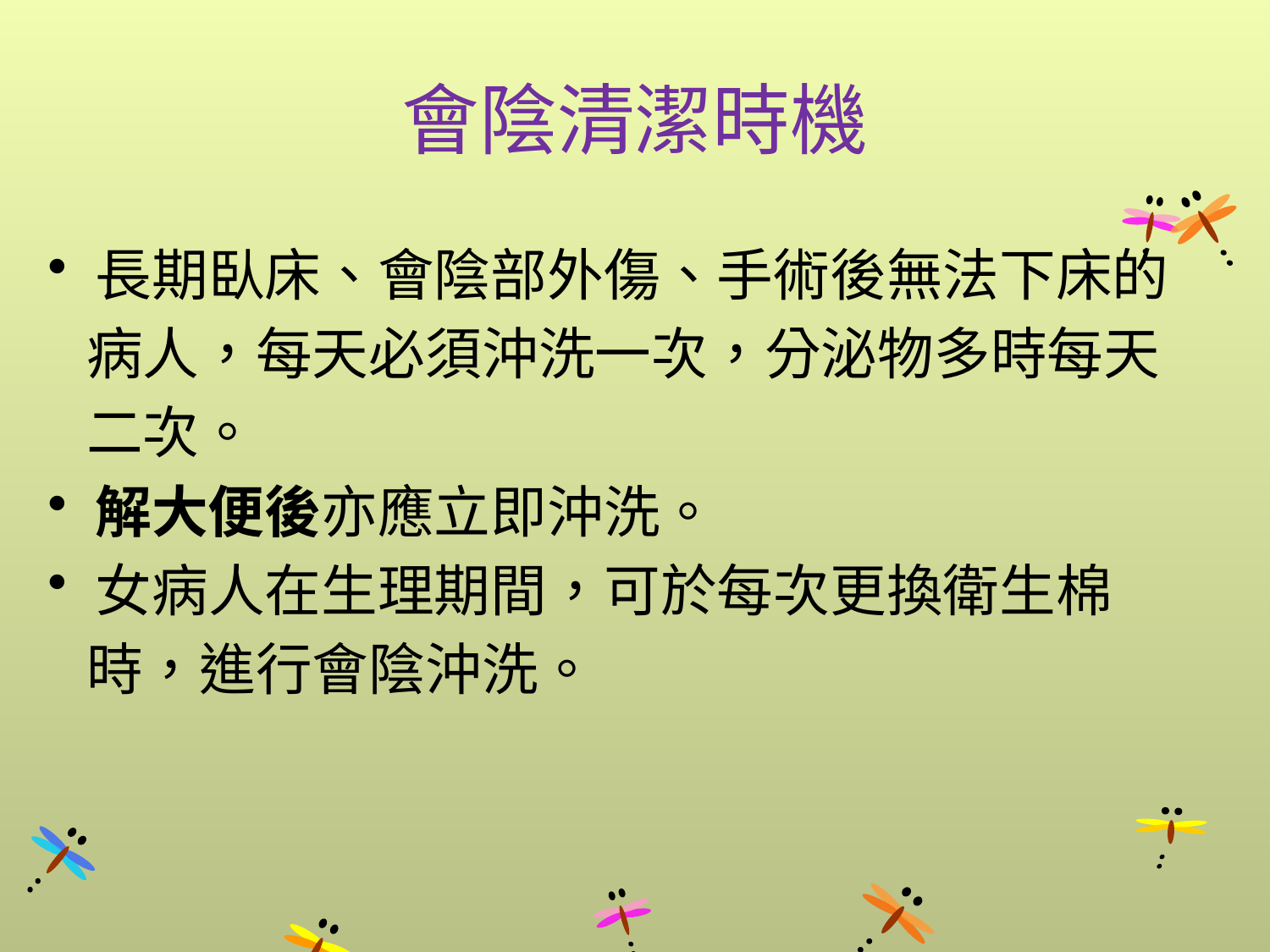

# 會陰清潔時機
長期臥床、會陰部外傷、手術後無法下床的
  病人，每天必須沖洗一次，分泌物多時每天
  二次。
解大便後亦應立即沖洗。
女病人在生理期間，可於每次更換衛生棉
  時，進行會陰沖洗。